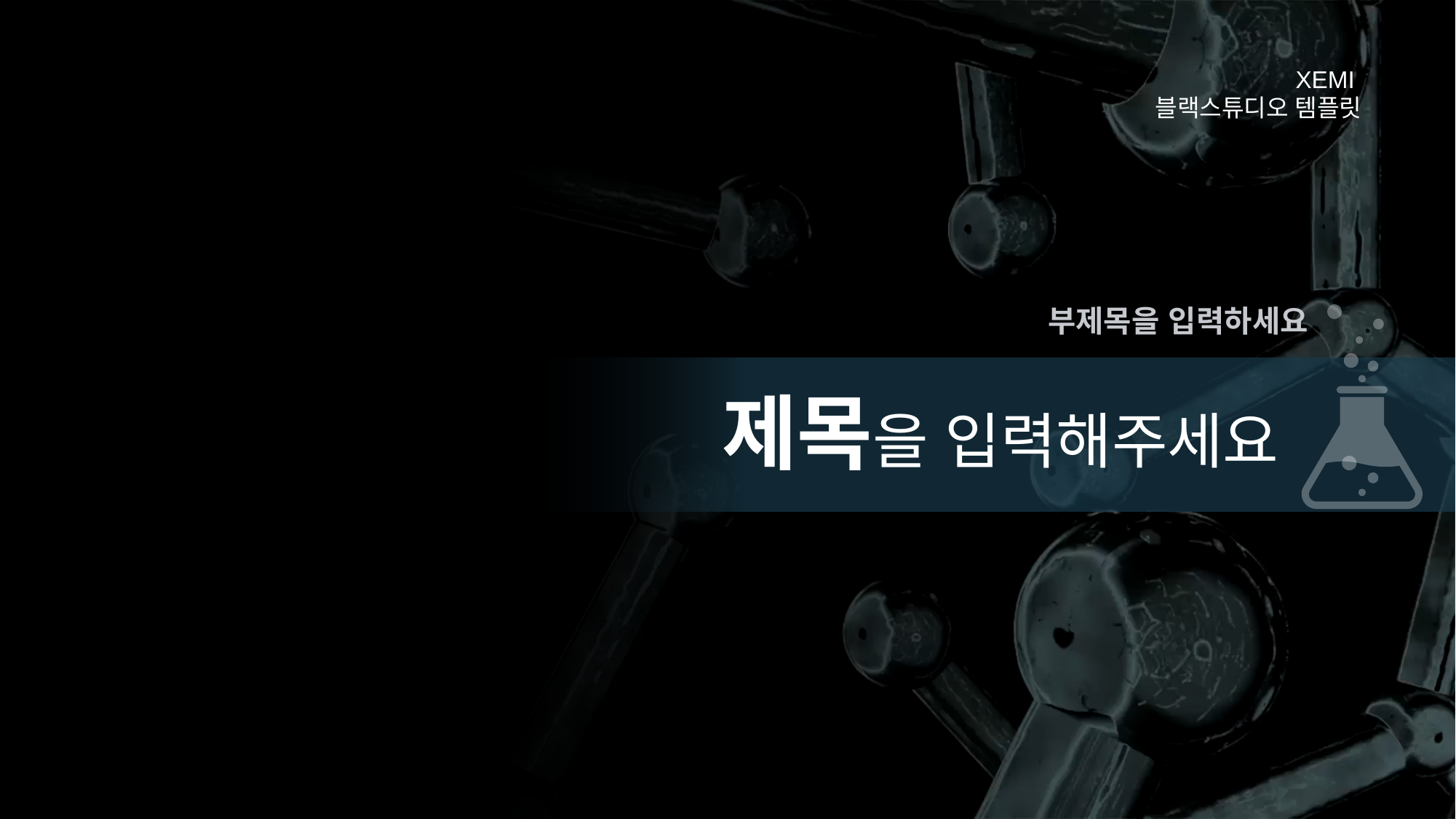

XEMI
블랙스튜디오 템플릿
부제목을 입력하세요

제목을 입력해주세요